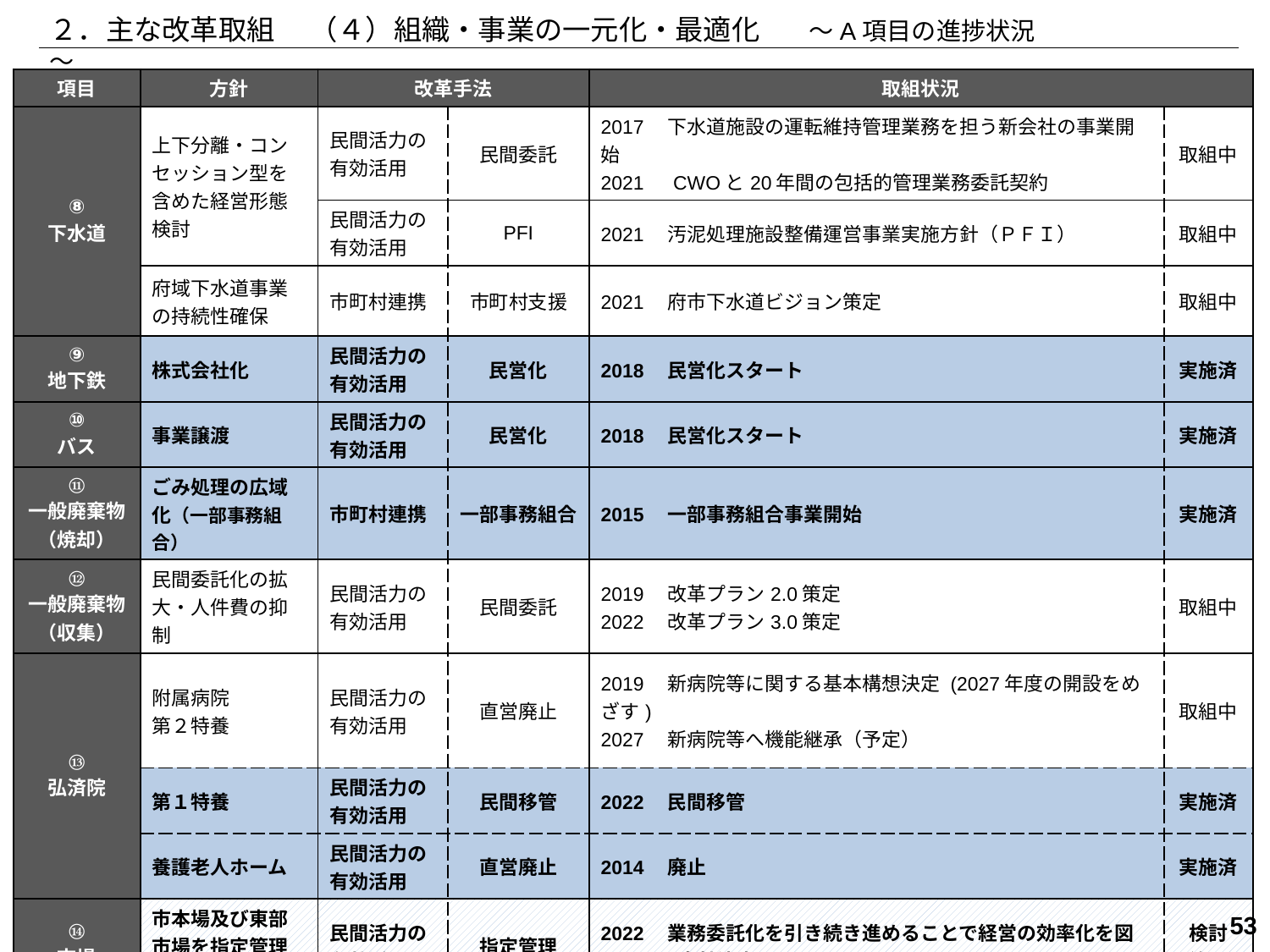

２．主な改革取組　 （４）組織・事業の一元化・最適化　　～A項目の進捗状況～
| 項目 | 方針 | 改革手法 |  | 取組状況 |  |
| --- | --- | --- | --- | --- | --- |
| ⑧ 下水道 | 上下分離・コンセッション型を含めた経営形態検討 | 民間活力の有効活用 | 民間委託 | 2017　下水道施設の運転維持管理業務を担う新会社の事業開始 2021　CWOと20年間の包括的管理業務委託契約 | 取組中 |
|  |  | 民間活力の有効活用 | PFI | 2021　汚泥処理施設整備運営事業実施方針（ＰＦＩ） | 取組中 |
|  | 府域下水道事業の持続性確保 | 市町村連携 | 市町村支援 | 2021　府市下水道ビジョン策定 | 取組中 |
| ⑨ 地下鉄 | 株式会社化 | 民間活力の有効活用 | 民営化 | 2018　民営化スタート | 実施済 |
| ⑩ バス | 事業譲渡 | 民間活力の有効活用 | 民営化 | 2018　民営化スタート | 実施済 |
| ⑪ 一般廃棄物（焼却） | ごみ処理の広域化（一部事務組合） | 市町村連携 | 一部事務組合 | 2015　一部事務組合事業開始 | 実施済 |
| ⑫ 一般廃棄物（収集） | 民間委託化の拡大・人件費の抑制 | 民間活力の有効活用 | 民間委託 | 2019　改革プラン2.0策定 2022　改革プラン3.0策定 | 取組中 |
| ⑬ 弘済院 | 附属病院 第２特養 | 民間活力の有効活用 | 直営廃止 | 2019　新病院等に関する基本構想決定 (2027年度の開設をめざす) 2027　新病院等へ機能継承（予定） | 取組中 |
|  | 第１特養 | 民間活力の有効活用 | 民間移管 | 2022　民間移管 | 実施済 |
|  | 養護老人ホーム | 民間活力の有効活用 | 直営廃止 | 2014　廃止 | 実施済 |
| ⑭ 市場 | 市本場及び東部市場を指定管理者制度に移行 | 民間活力の有効活用 | 指定管理 | 2022　業務委託化を引き続き進めることで経営の効率化を図ることを方針決定 | 検討 終了 |
53